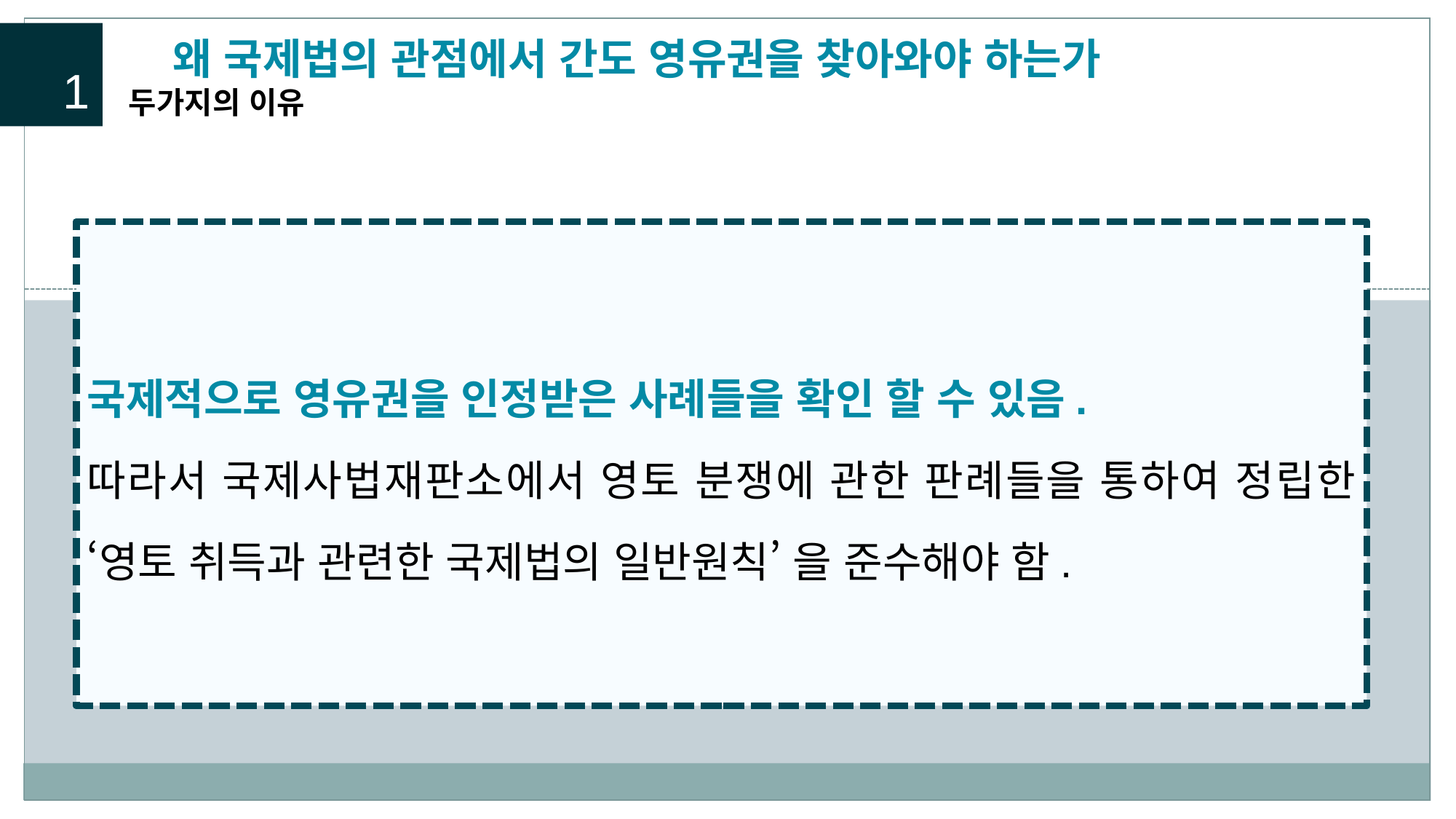

왜 국제법의 관점에서 간도 영유권을 찾아와야 하는가
두가지의 이유
1
국제적으로 영유권을 인정받은 사례들을 확인 할 수 있음.
따라서 국제사법재판소에서 영토 분쟁에 관한 판례들을 통하여 정립한 ‘영토 취득과 관련한 국제법의 일반원칙’ 을 준수해야 함.

양국의 증거들은 제3자 중재기관이나 국제사법기관에 의해 결정되기 때문에 제 3자 중재기관이나 국제사법기관의 시각에서 사안에 접근해야함.